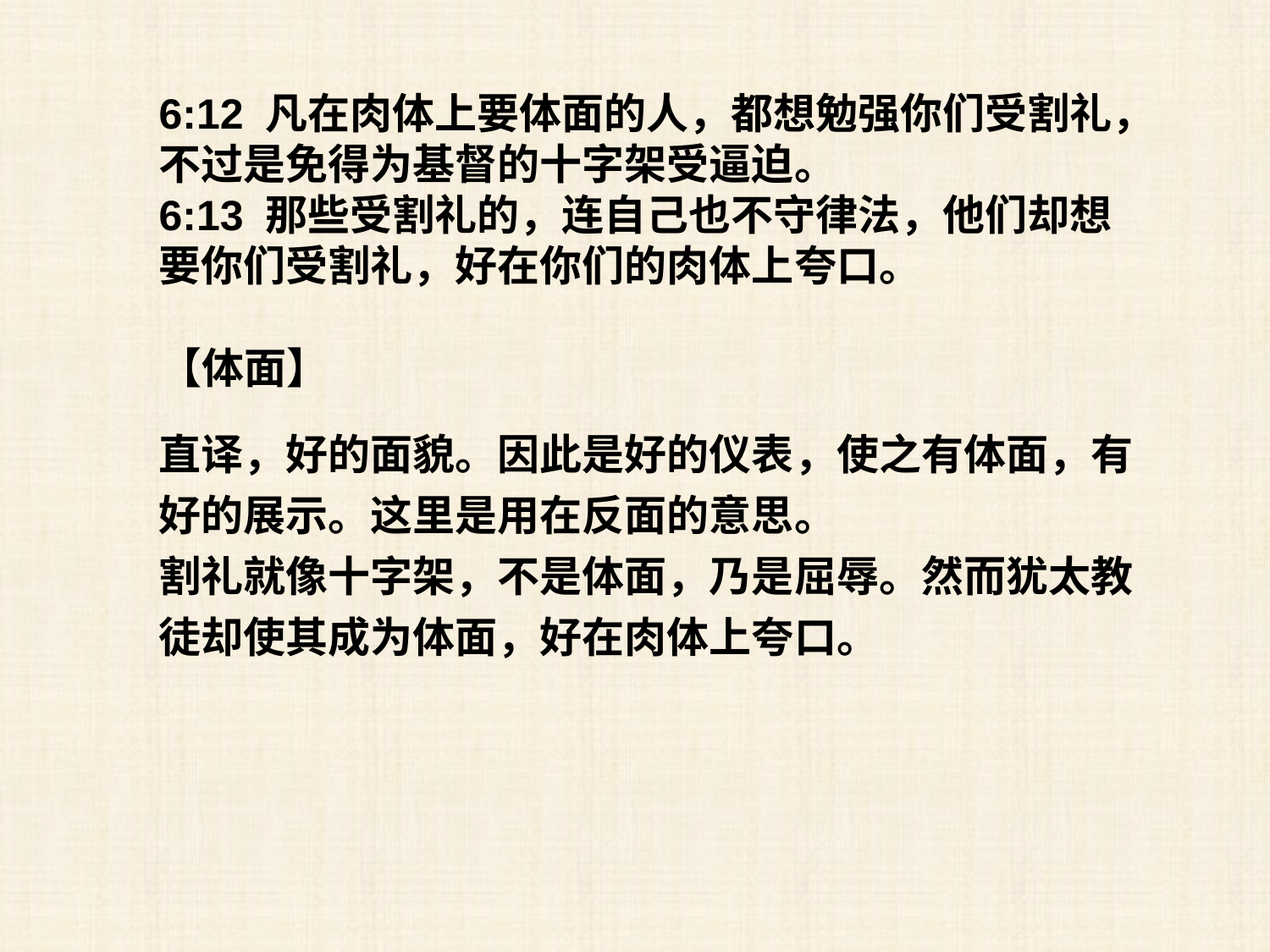

6:12 凡在肉体上要体面的人，都想勉强你们受割礼，不过是免得为基督的十字架受逼迫。
6:13 那些受割礼的，连自己也不守律法，他们却想要你们受割礼，好在你们的肉体上夸口。
【体面】
直译，好的面貌。因此是好的仪表，使之有体面，有好的展示。这里是用在反面的意思。
割礼就像十字架，不是体面，乃是屈辱。然而犹太教徒却使其成为体面，好在肉体上夸口。